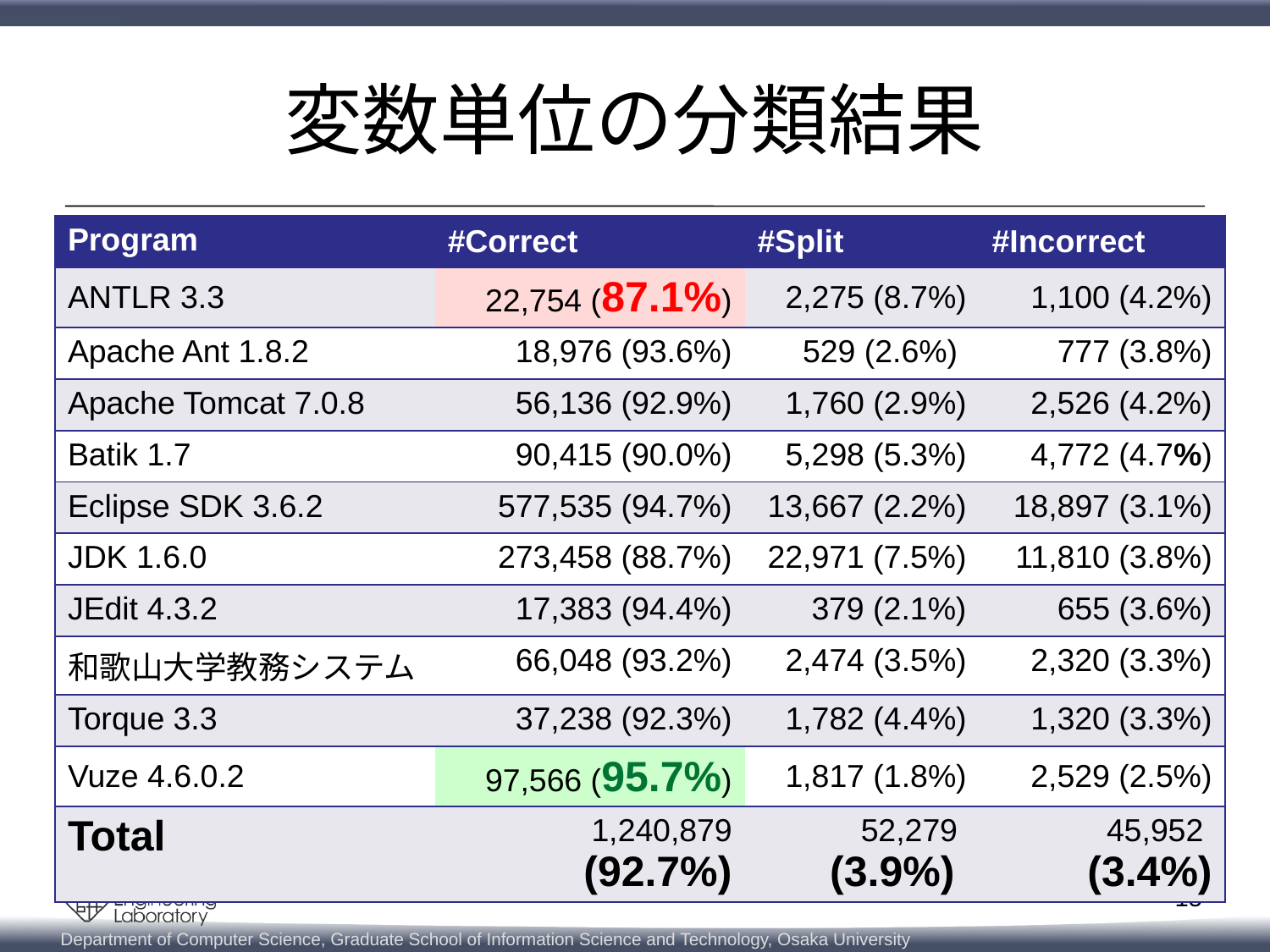

# 変数単位の分類結果
| Program | #Correct | #Split | #Incorrect |
| --- | --- | --- | --- |
| ANTLR 3.3 | 22,754 (87.1%) | 2,275 (8.7%) | 1,100 (4.2%) |
| Apache Ant 1.8.2 | 18,976 (93.6%) | 529 (2.6%) | 777 (3.8%) |
| Apache Tomcat 7.0.8 | 56,136 (92.9%) | 1,760 (2.9%) | 2,526 (4.2%) |
| Batik 1.7 | 90,415 (90.0%) | 5,298 (5.3%) | 4,772 (4.7%) |
| Eclipse SDK 3.6.2 | 577,535 (94.7%) | 13,667 (2.2%) | 18,897 (3.1%) |
| JDK 1.6.0 | 273,458 (88.7%) | 22,971 (7.5%) | 11,810 (3.8%) |
| JEdit 4.3.2 | 17,383 (94.4%) | 379 (2.1%) | 655 (3.6%) |
| 和歌山大学教務システム | 66,048 (93.2%) | 2,474 (3.5%) | 2,320 (3.3%) |
| Torque 3.3 | 37,238 (92.3%) | 1,782 (4.4%) | 1,320 (3.3%) |
| Vuze 4.6.0.2 | 97,566 (95.7%) | 1,817 (1.8%) | 2,529 (2.5%) |
| Total | 1,240,879 (92.7%) | 52,279 (3.9%) | 45,952 (3.4%) |

15